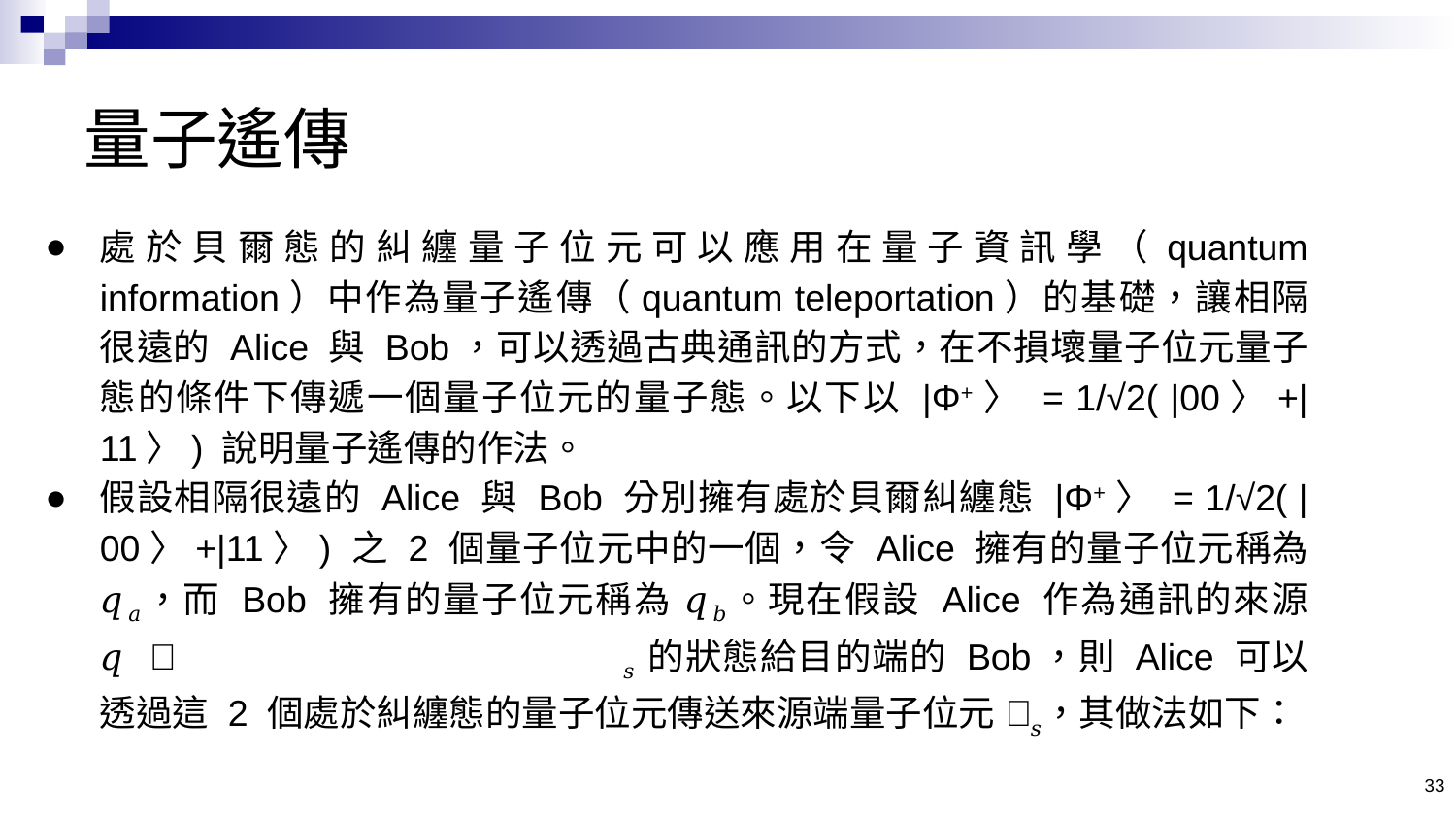

# 量子遙傳
處於貝爾態的糾纏量子位元可以應用在量子資訊學（quantum information）中作為量子遙傳（quantum teleportation）的基礎，讓相隔很遠的 Alice 與 Bob，可以透過古典通訊的方式，在不損壞量子位元量子態的條件下傳遞一個量子位元的量子態。以下以 |Φ+〉 = 1/√2( |00〉+|11〉) 說明量子遙傳的作法。
假設相隔很遠的 Alice 與 Bob 分別擁有處於貝爾糾纏態 |Φ+〉 = 1/√2( |00〉+|11〉) 之 2 個量子位元中的一個，令 Alice 擁有的量子位元稱為 𝑞𝑎，而 Bob 擁有的量子位元稱為 𝑞𝑏。現在假設 Alice 作為通訊的來源端，想要傳送來源端量子位元 𝑞𝑠 的狀態給目的端的 Bob，則 Alice 可以透過這 2 個處於糾纏態的量子位元傳送來源端量子位元 𝑞𝑠，其做法如下：
33